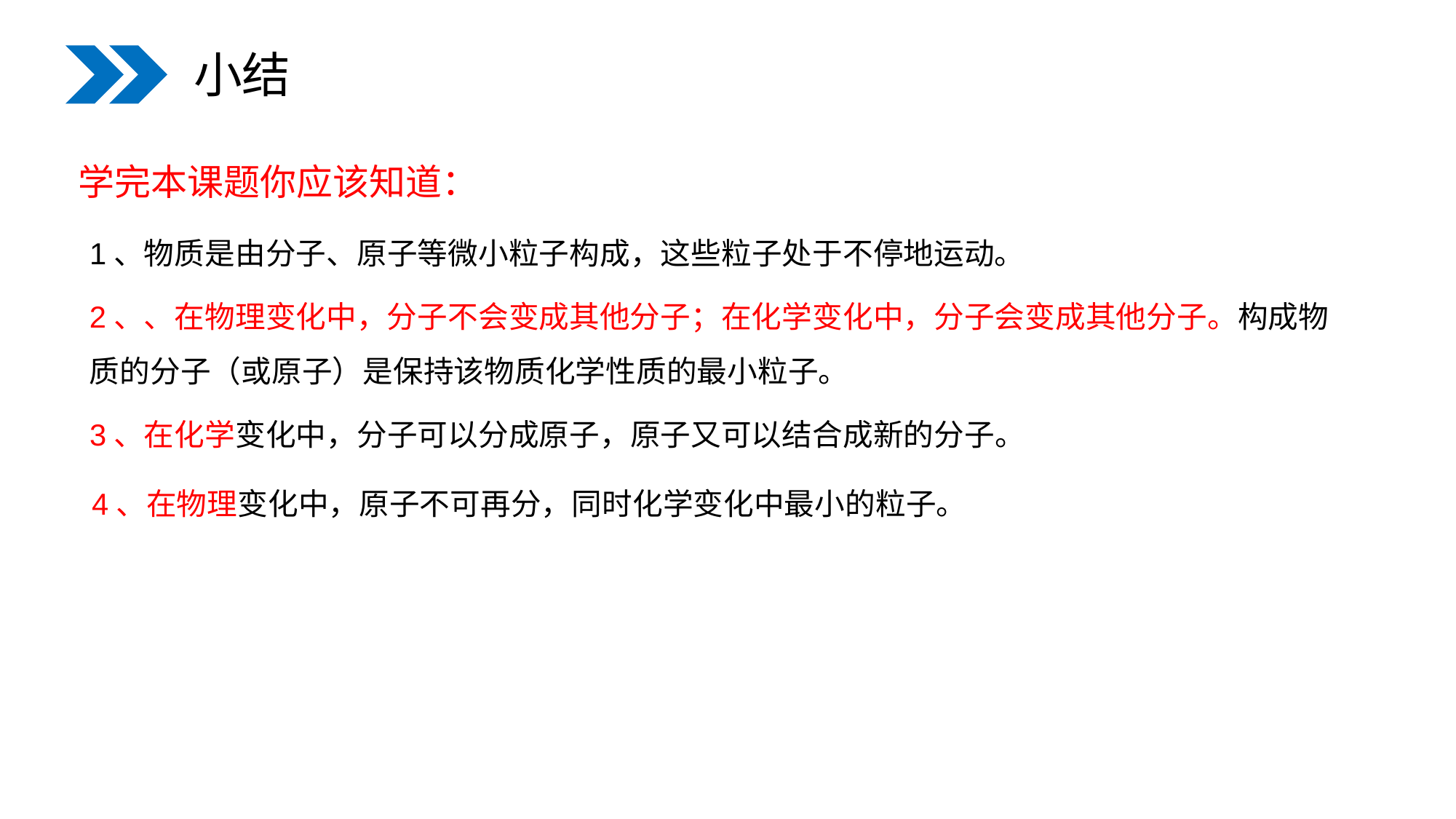

小结
学完本课题你应该知道：
1、物质是由分子、原子等微小粒子构成，这些粒子处于不停地运动。
2、、在物理变化中，分子不会变成其他分子；在化学变化中，分子会变成其他分子。构成物质的分子（或原子）是保持该物质化学性质的最小粒子。
3、在化学变化中，分子可以分成原子，原子又可以结合成新的分子。
4、在物理变化中，原子不可再分，同时化学变化中最小的粒子。